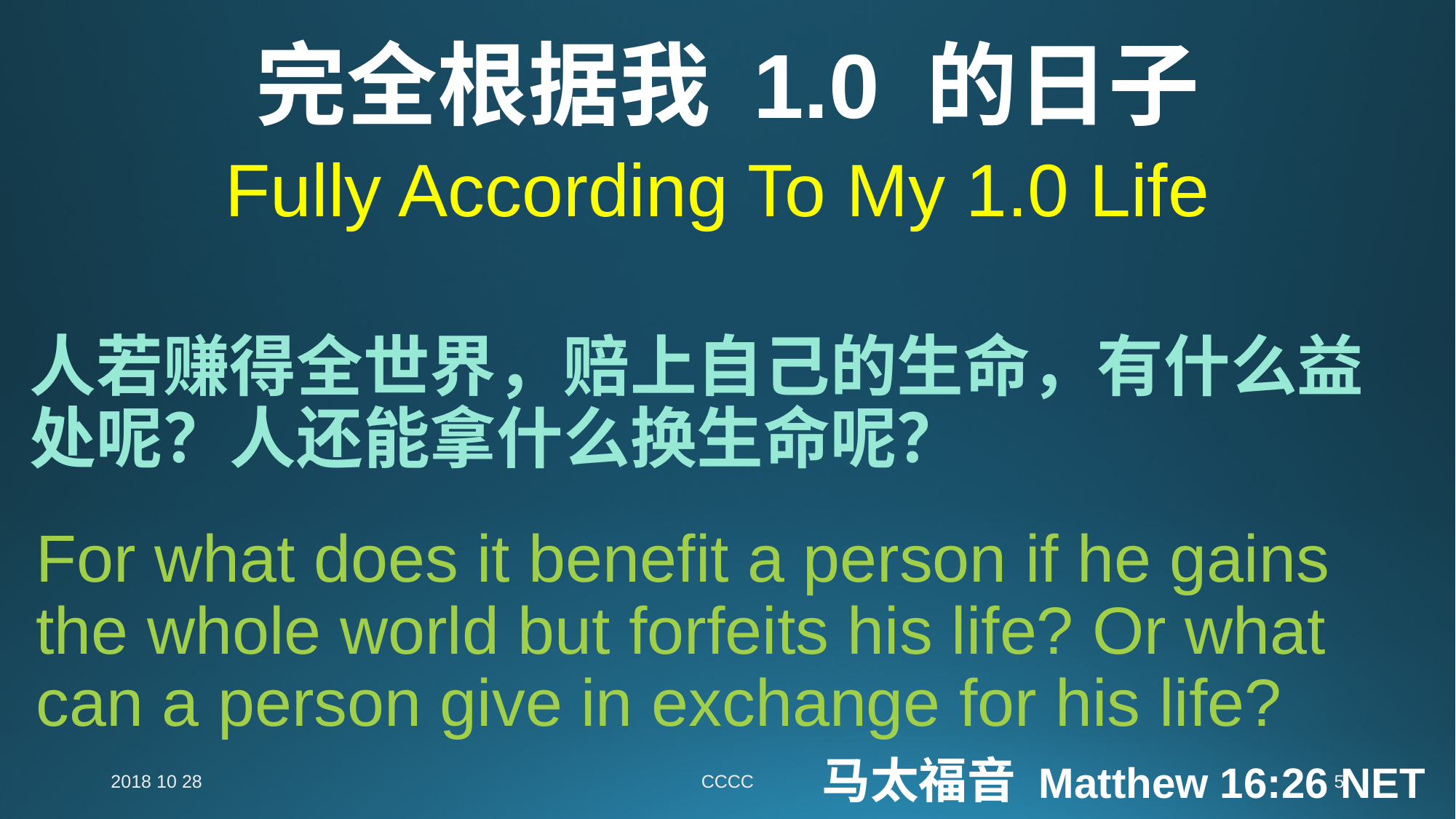

# 完全根据我 1.0 的日子 Fully According To My 1.0 Life
人若赚得全世界，赔上自己的生命，有什么益处呢？人还能拿什么换生命呢？

For what does it benefit a person if he gains the whole world but forfeits his life? Or what can a person give in exchange for his life?
 马太福音 Matthew 16:26 NET
2018 10 28
CCCC
5